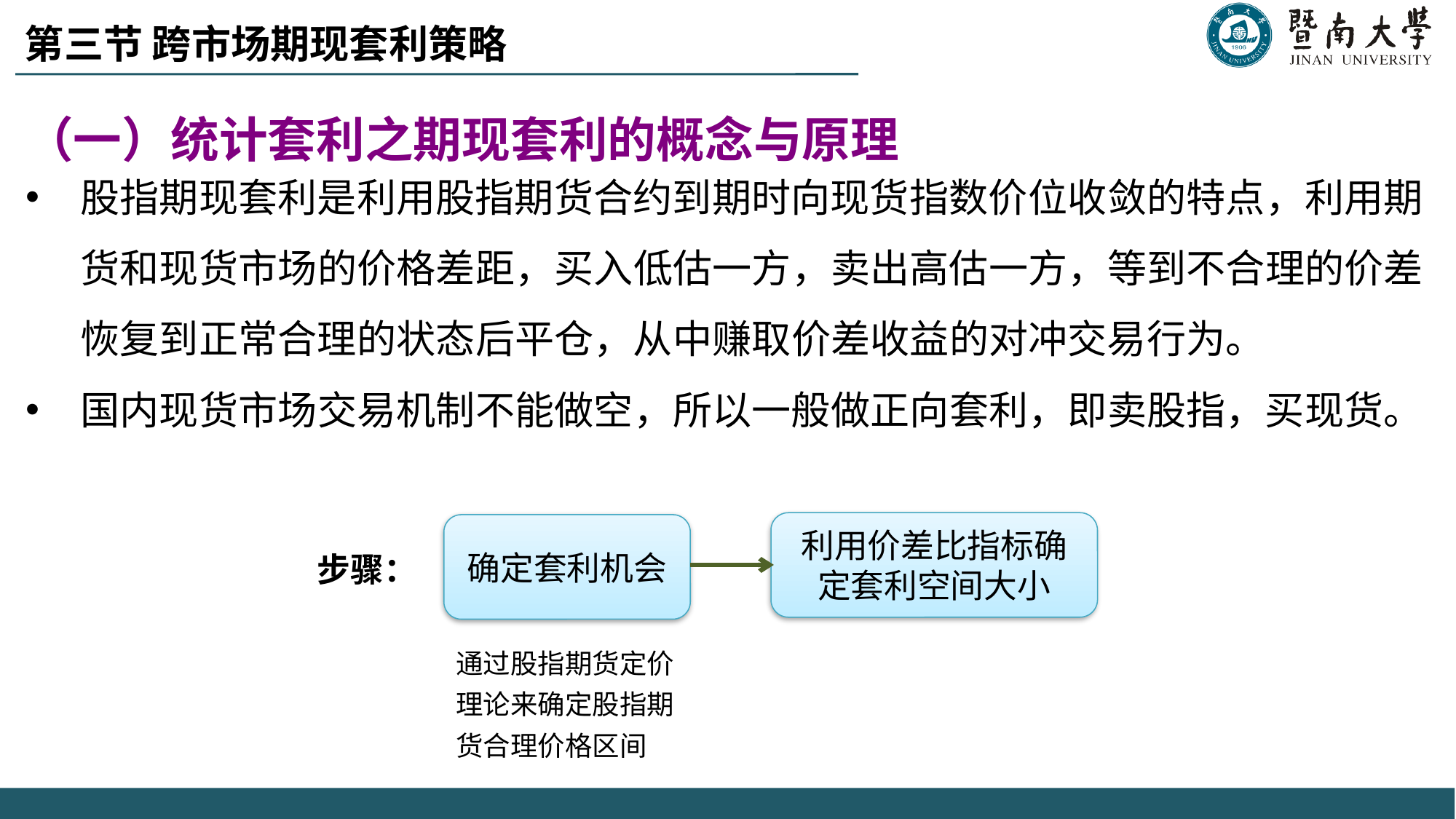

第三节 跨市场期现套利策略
# （一）统计套利之期现套利的概念与原理

股指期现套利是利用股指期货合约到期时向现货指数价位收敛的特点，利用期货和现货市场的价格差距，买入低估一方，卖出高估一方，等到不合理的价差恢复到正常合理的状态后平仓，从中赚取价差收益的对冲交易行为。
国内现货市场交易机制不能做空，所以一般做正向套利，即卖股指，买现货。
利用价差比指标确定套利空间大小
确定套利机会
步骤：
通过股指期货定价理论来确定股指期货合理价格区间